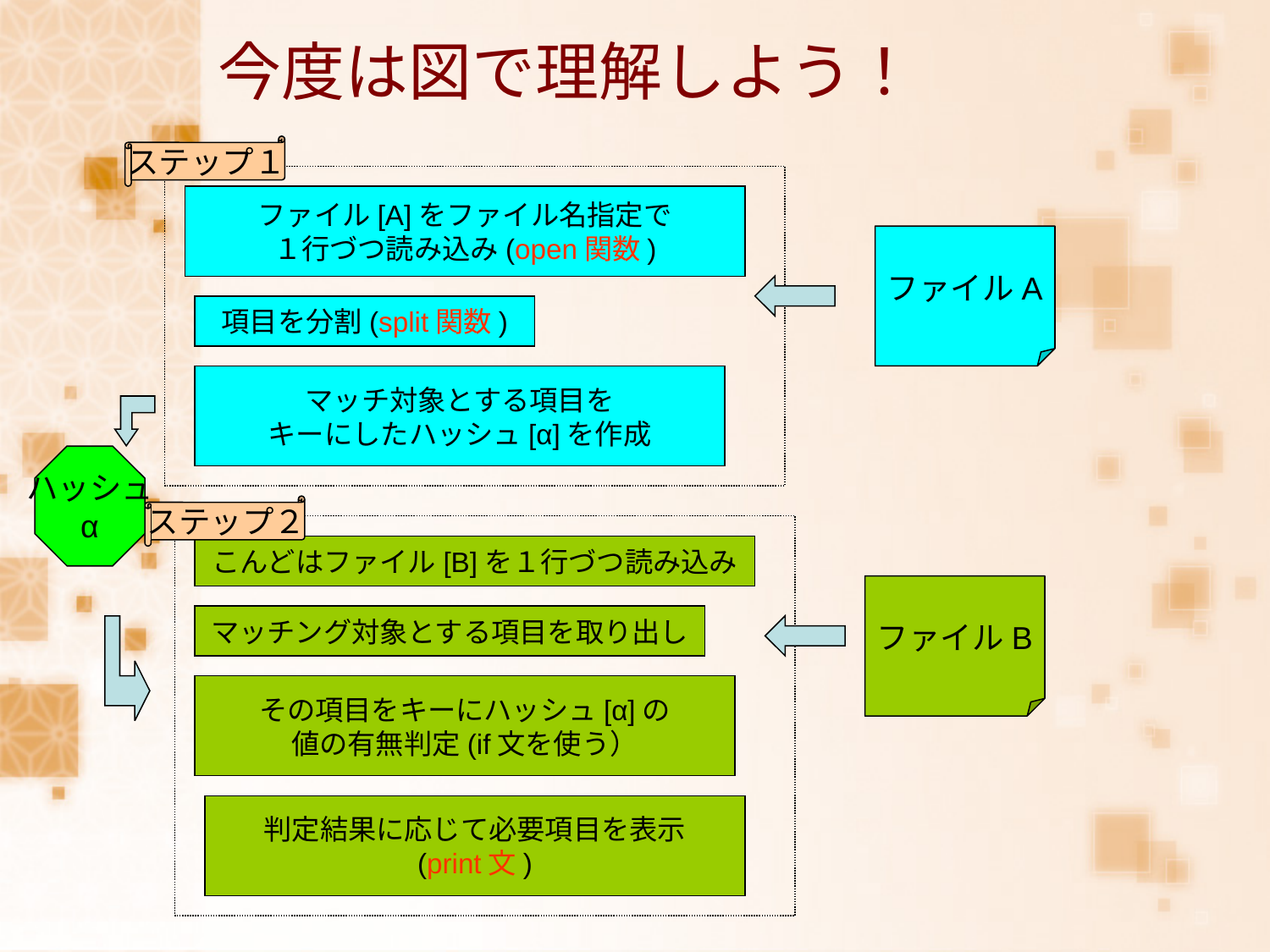

# 今度は図で理解しよう！
ステップ１

ファイル[A]をファイル名指定で
１行づつ読み込み(open関数)
ファイルA

項目を分割(split関数)
マッチ対象とする項目を
キーにしたハッシュ[α]を作成

ハッシュ
α
ステップ２

こんどはファイル[B]を１行づつ読み込み

ファイルB
マッチング対象とする項目を取り出し

その項目をキーにハッシュ[α]の
値の有無判定(if文を使う）
判定結果に応じて必要項目を表示
(print文)